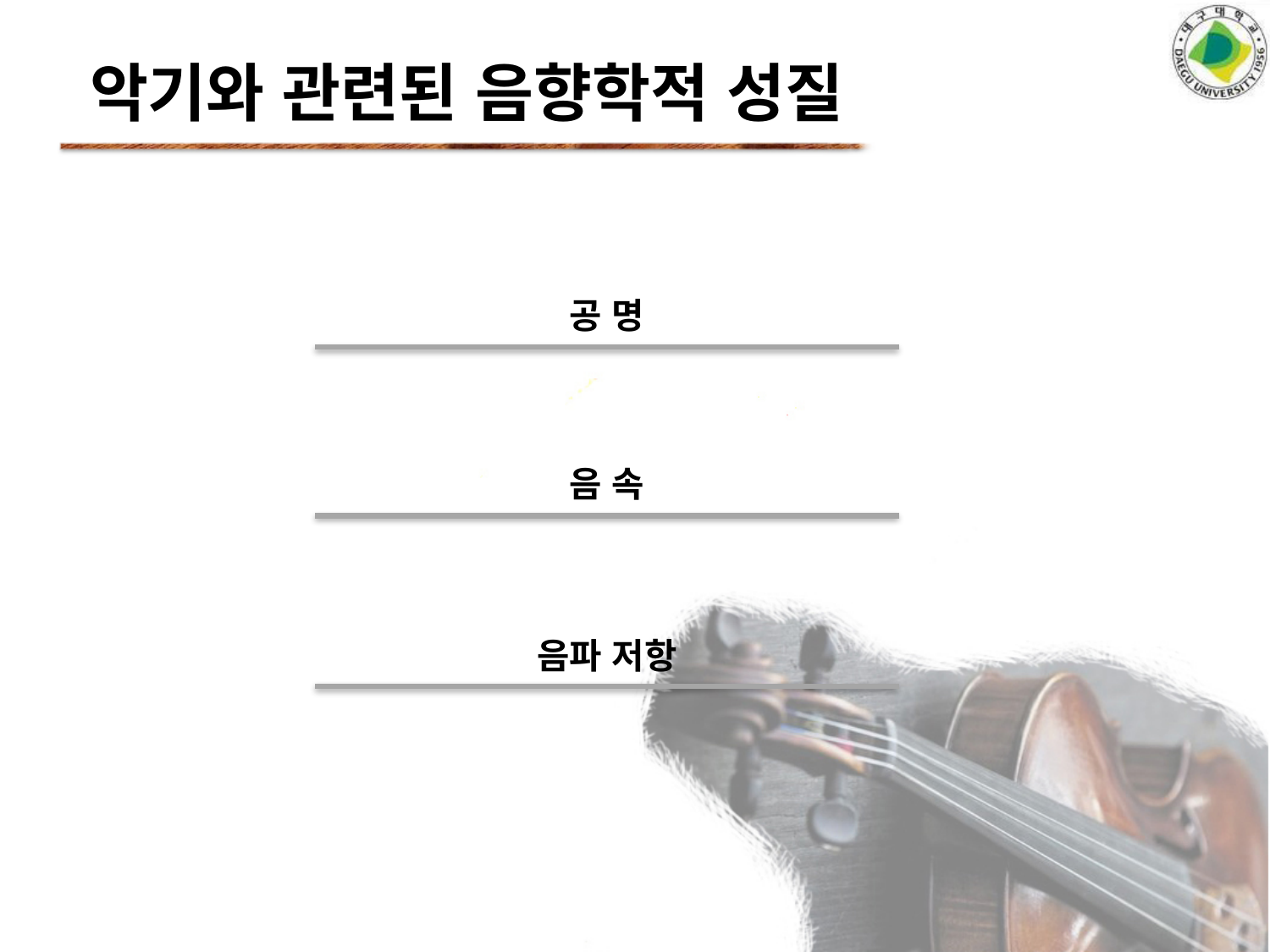

악기와 관련된 음향학적 성질
공 명
음 속
음파 저항